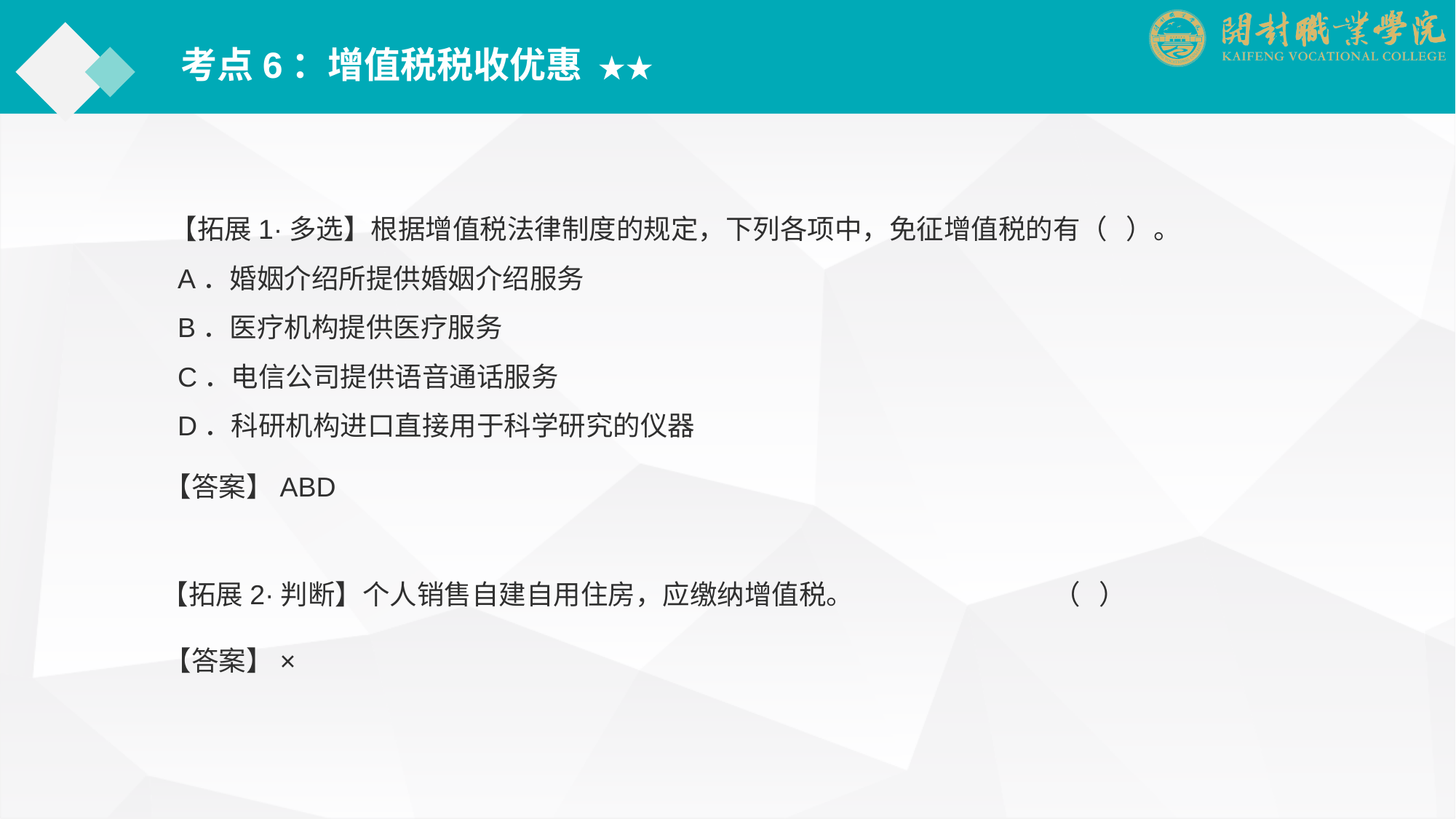

考点6：增值税税收优惠  ★★
【拓展1·多选】根据增值税法律制度的规定，下列各项中，免征增值税的有（   ）。
 A．婚姻介绍所提供婚姻介绍服务
 B．医疗机构提供医疗服务
 C．电信公司提供语音通话服务
 D．科研机构进口直接用于科学研究的仪器
【答案】ABD
【拓展2·判断】个人销售自建自用住房，应缴纳增值税。		   （   ）
【答案】×